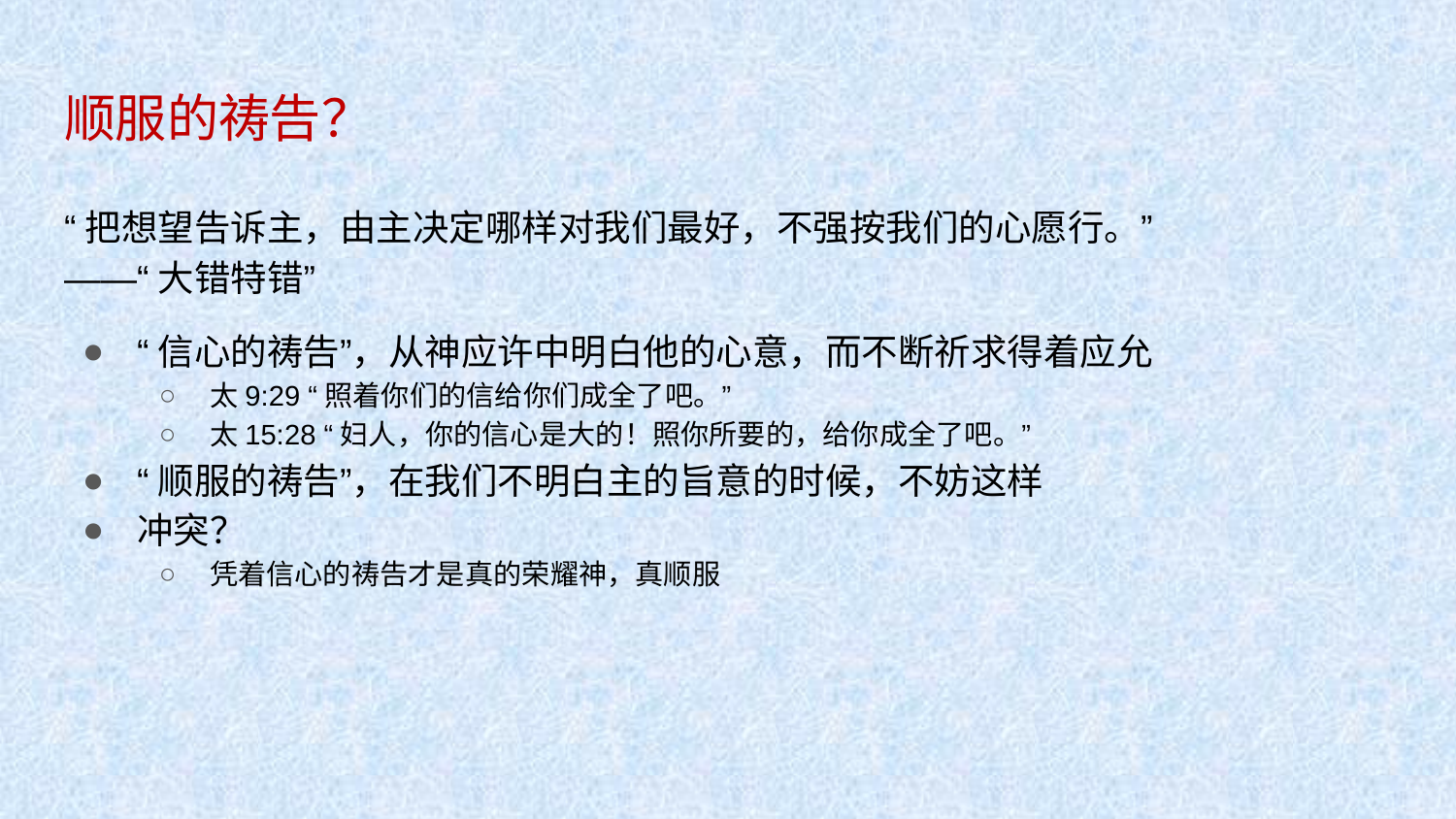

# 顺服的祷告？
“把想望告诉主，由主决定哪样对我们最好，不强按我们的心愿行。”
——“大错特错”
“信心的祷告”，从神应许中明白他的心意，而不断祈求得着应允
太9:29 “照着你们的信给你们成全了吧。”
太15:28 “妇人，你的信心是大的！照你所要的，给你成全了吧。”
“顺服的祷告”，在我们不明白主的旨意的时候，不妨这样
冲突？
凭着信心的祷告才是真的荣耀神，真顺服